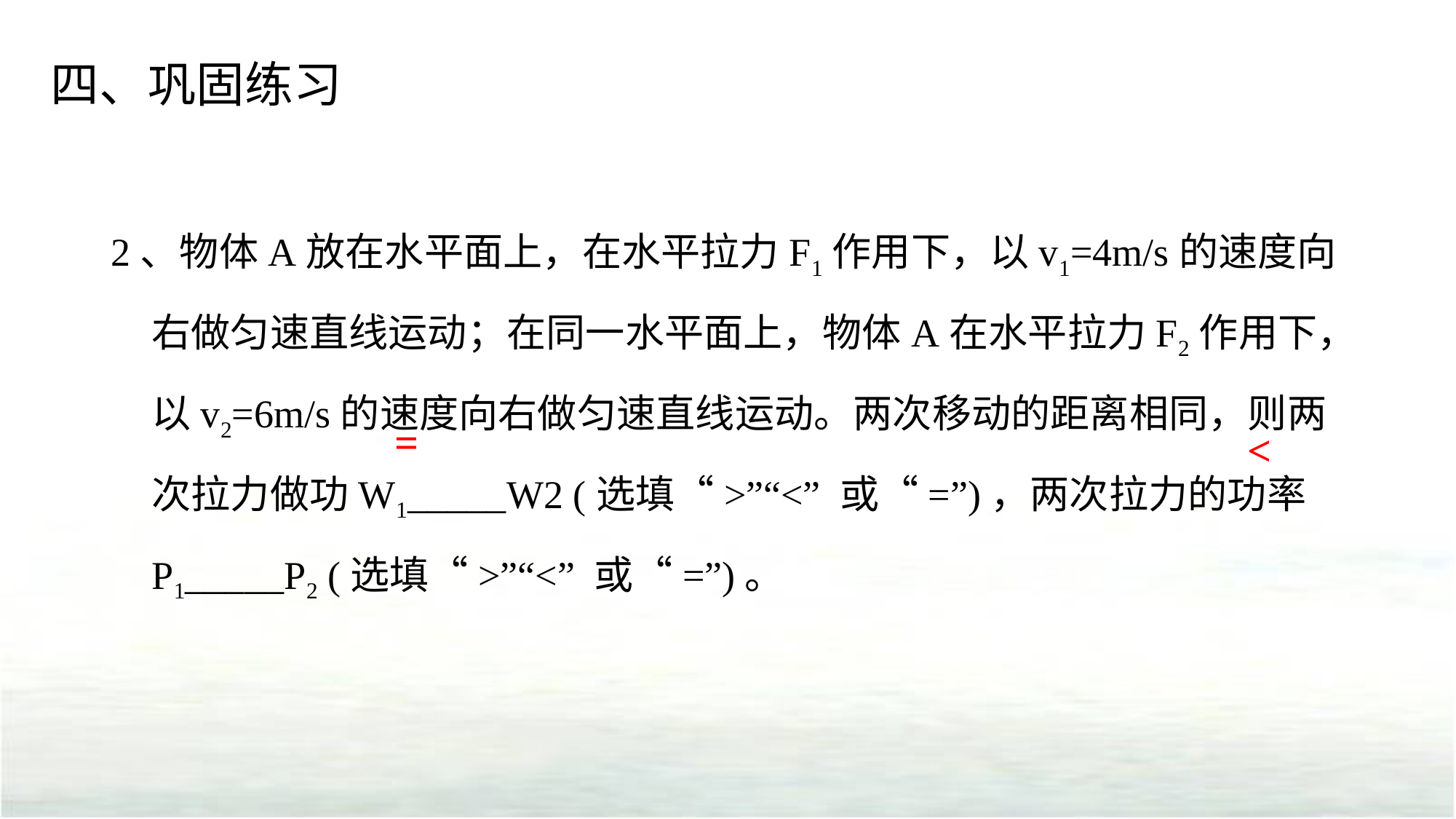

四、巩固练习
2、物体A放在水平面上，在水平拉力F1作用下，以v1=4m/s的速度向右做匀速直线运动；在同一水平面上，物体A在水平拉力F2作用下，以v2=6m/s的速度向右做匀速直线运动。两次移动的距离相同，则两次拉力做功W1_____W2 (选填“>”“<” 或“=”)，两次拉力的功率P1_____P2 (选填“>”“<” 或“=”)。
=
<